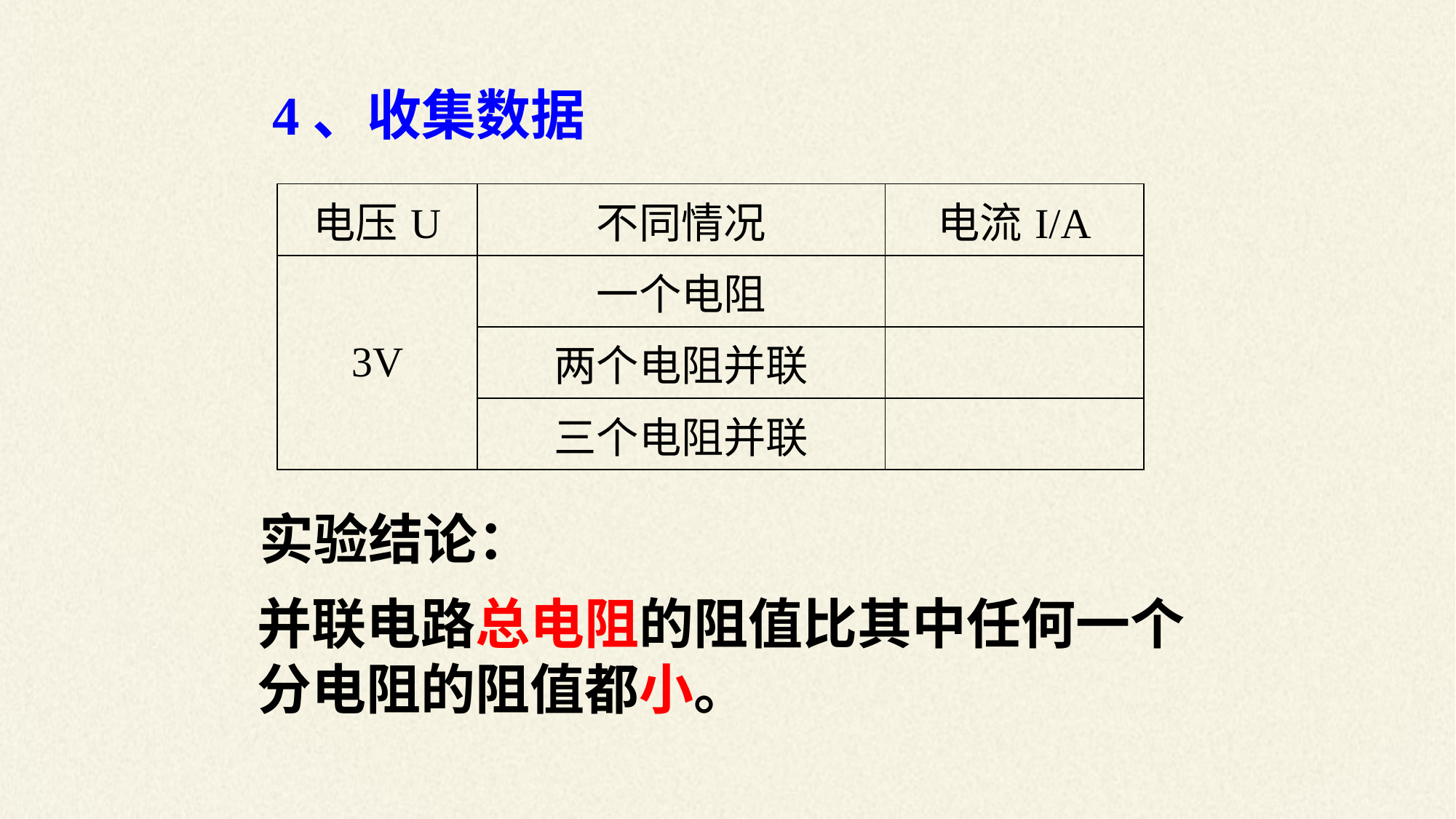

4、收集数据
| 电压U | 不同情况 | 电流I/A |
| --- | --- | --- |
| 3V | 一个电阻 |  |
|  | 两个电阻并联 |  |
|  | 三个电阻并联 |  |
实验结论：
并联电路总电阻的阻值比其中任何一个分电阻的阻值都小。